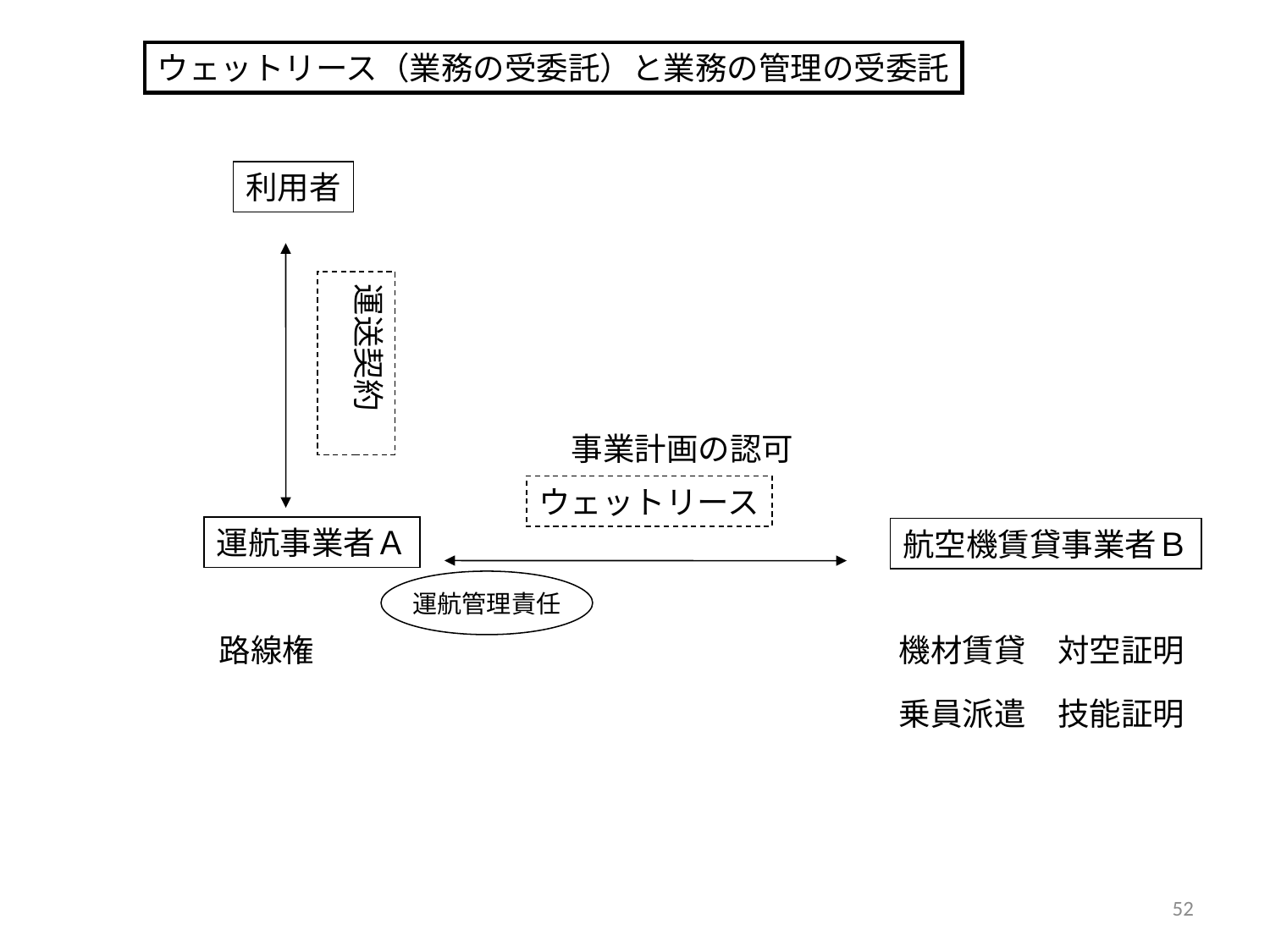

ウェットリース（業務の受委託）と業務の管理の受委託
利用者

運送契約
事業計画の認可
ウェットリース
運航事業者Ａ
航空機賃貸事業者Ｂ

運航管理責任
路線権
機材賃貸　対空証明
乗員派遣　技能証明
52